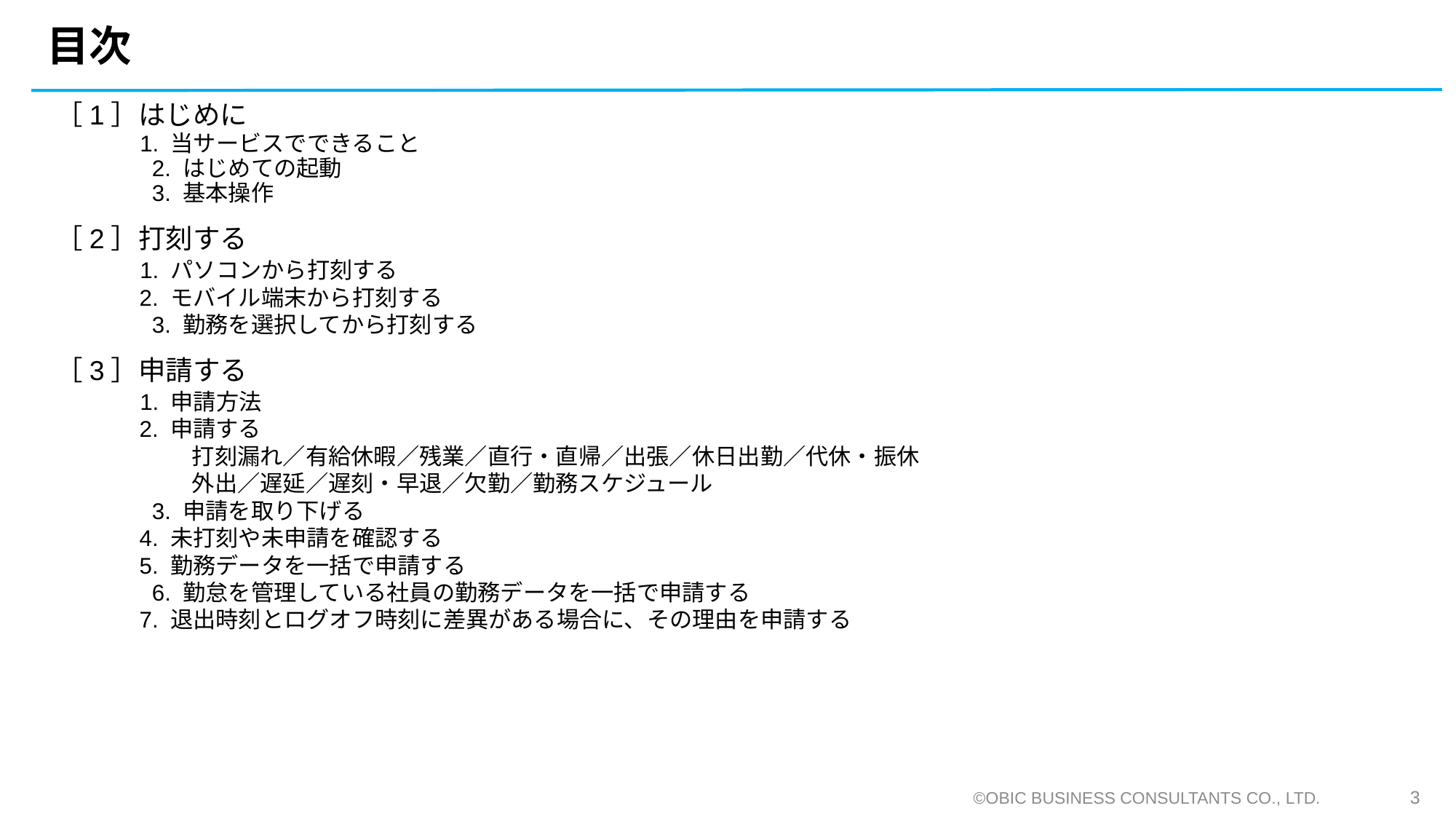

# 目次
［1］はじめに
 　　　 1. 当サービスでできること
　　　　2. はじめての起動
　　　　3. 基本操作
［2］打刻する
 　　　 1. パソコンから打刻する
 　　　 2. モバイル端末から打刻する
　　　　3. 勤務を選択してから打刻する
［3］申請する
 　　　 1. 申請方法
 　　　 2. 申請する
　　　　　　打刻漏れ／有給休暇／残業／直行・直帰／出張／休日出勤／代休・振休　
　　　　　　外出／遅延／遅刻・早退／欠勤／勤務スケジュール
　　　　3. 申請を取り下げる
 　　　 4. 未打刻や未申請を確認する
 　　　 5. 勤務データを一括で申請する
　　　　6. 勤怠を管理している社員の勤務データを一括で申請する
 　　　 7. 退出時刻とログオフ時刻に差異がある場合に、その理由を申請する

©OBIC BUSINESS CONSULTANTS CO., LTD.
3